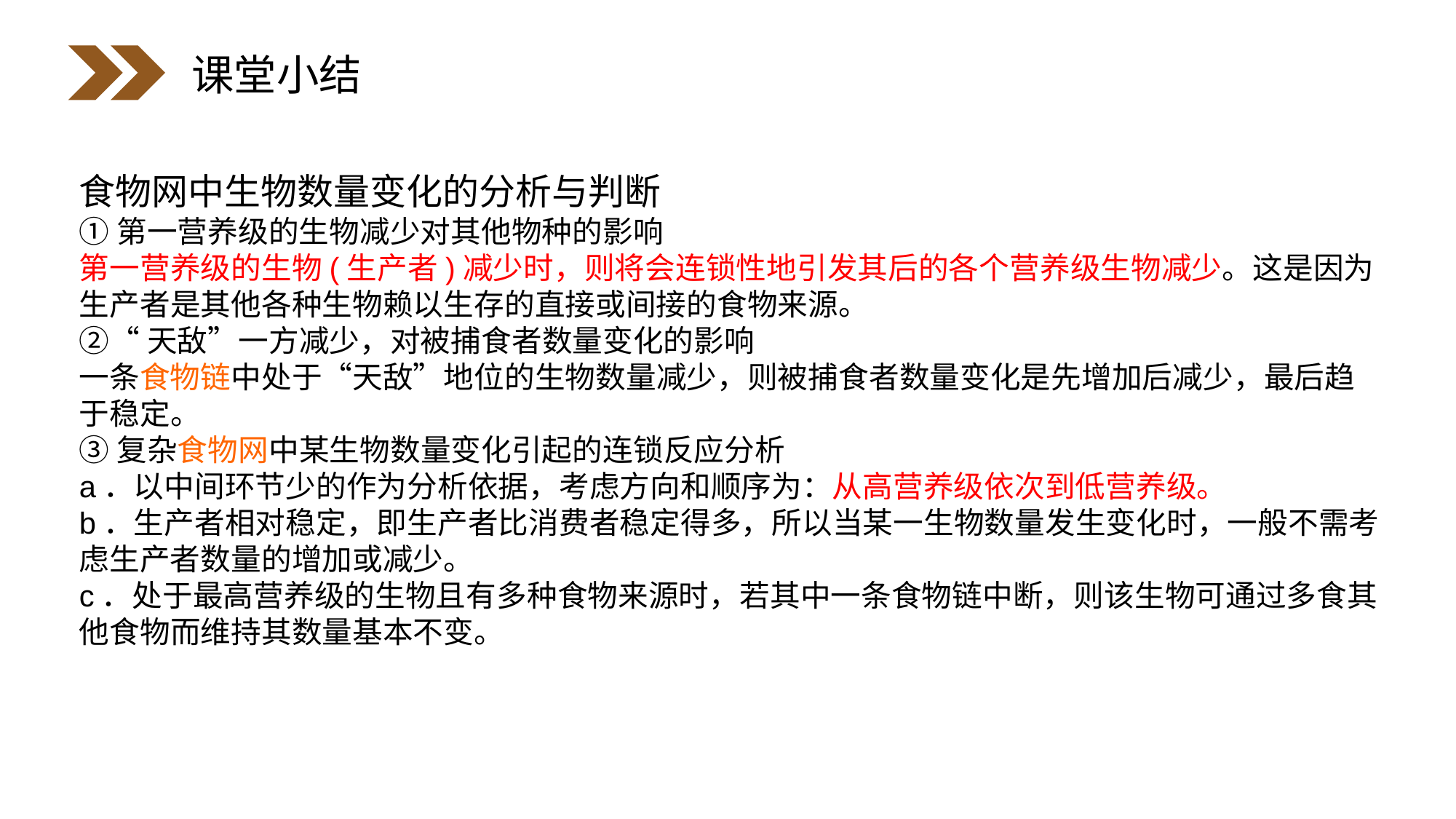

课堂小结
食物网中生物数量变化的分析与判断
①第一营养级的生物减少对其他物种的影响
第一营养级的生物(生产者)减少时，则将会连锁性地引发其后的各个营养级生物减少。这是因为生产者是其他各种生物赖以生存的直接或间接的食物来源。
②“天敌”一方减少，对被捕食者数量变化的影响
一条食物链中处于“天敌”地位的生物数量减少，则被捕食者数量变化是先增加后减少，最后趋于稳定。
③复杂食物网中某生物数量变化引起的连锁反应分析
a．以中间环节少的作为分析依据，考虑方向和顺序为：从高营养级依次到低营养级。
b．生产者相对稳定，即生产者比消费者稳定得多，所以当某一生物数量发生变化时，一般不需考虑生产者数量的增加或减少。
c．处于最高营养级的生物且有多种食物来源时，若其中一条食物链中断，则该生物可通过多食其他食物而维持其数量基本不变。